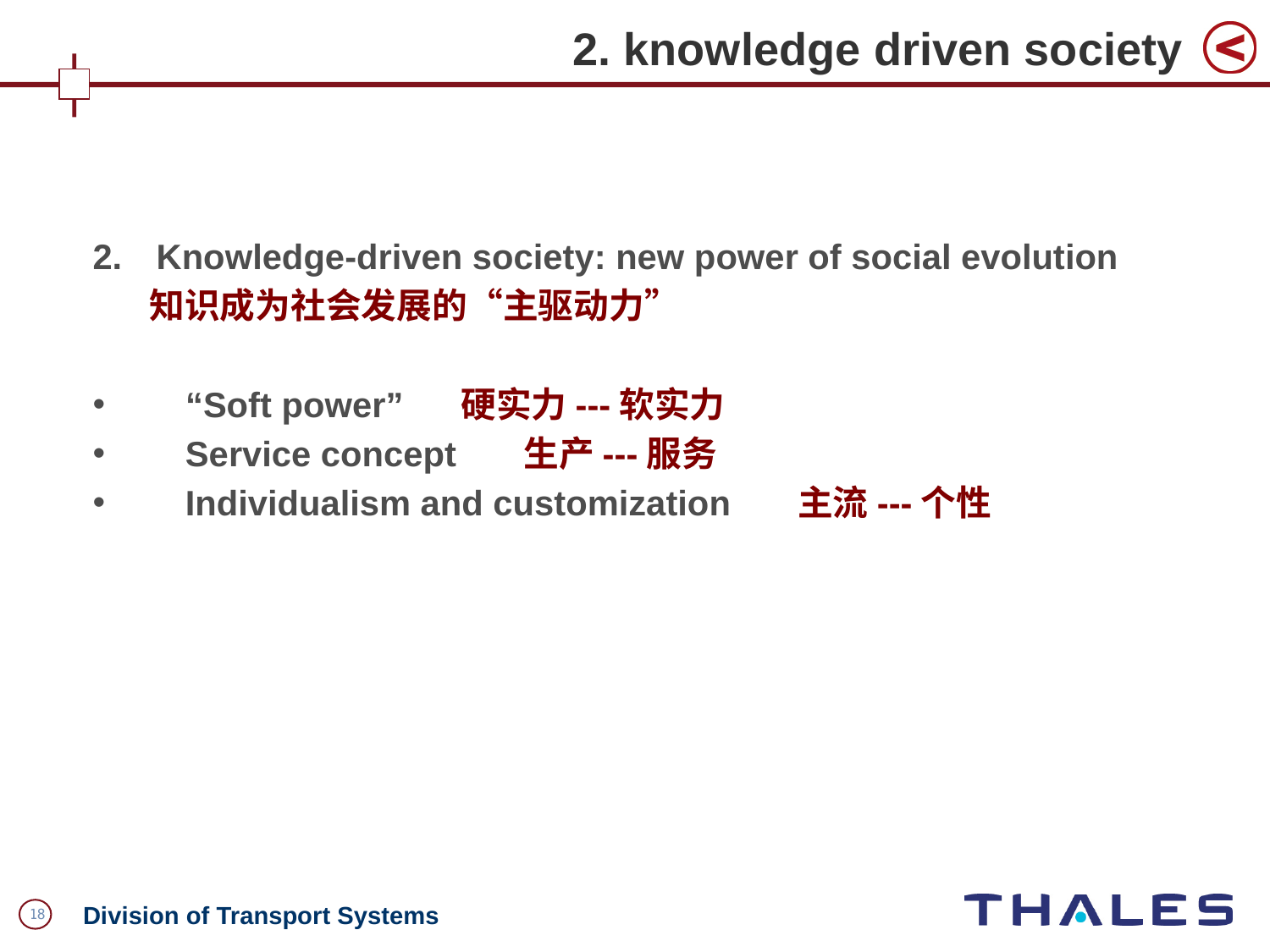

2. knowledge driven society
Knowledge-driven society: new power of social evolution
      知识成为社会发展的“主驱动力”

   “Soft power”     硬实力---软实力
   Service concept      生产---服务
   Individualism and customization      主流---个性